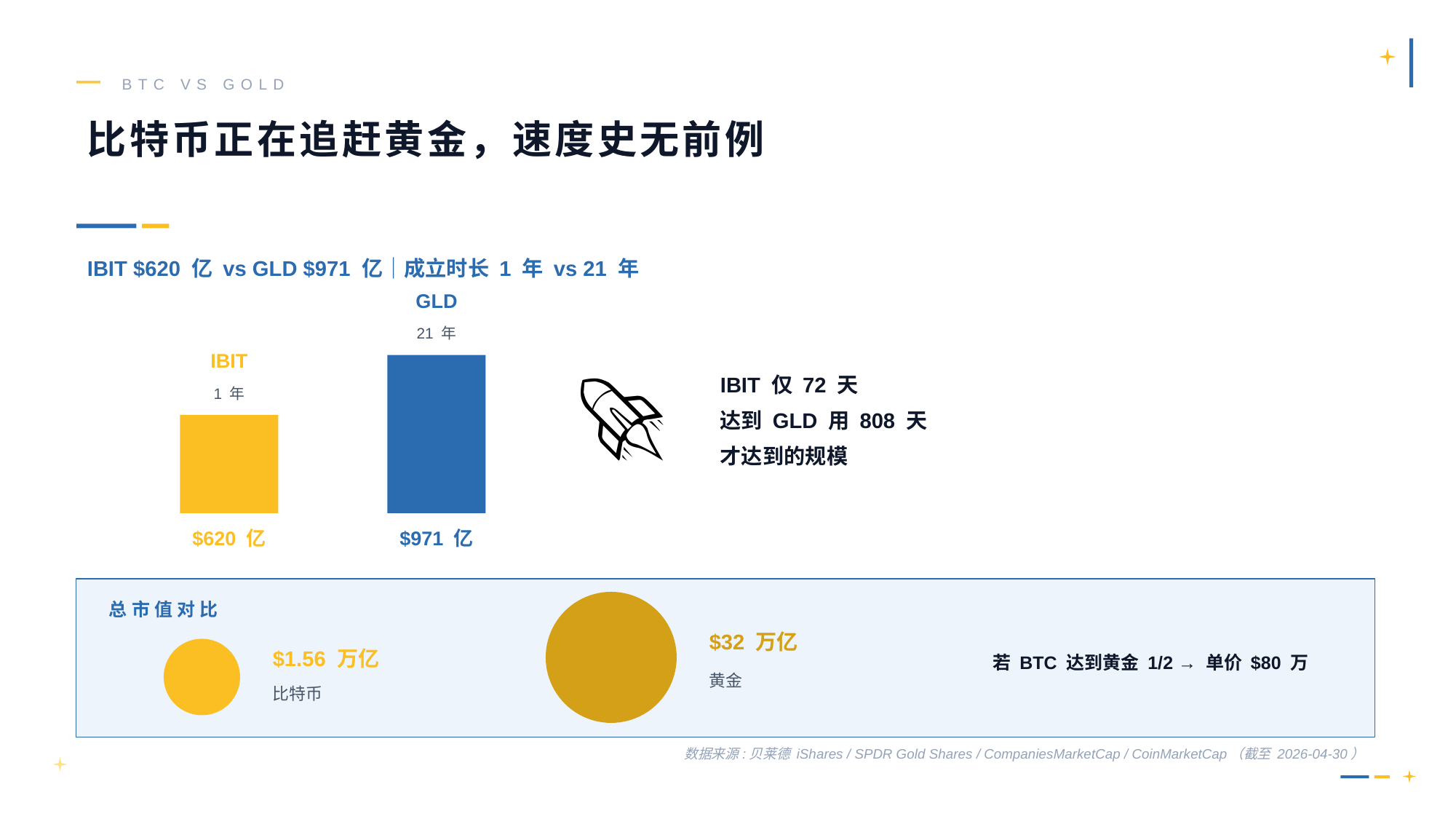

BTC VS GOLD

比特币正在追赶黄金，速度史无前例

IBIT $620 亿 vs GLD $971 亿｜成立时长 1 年 vs 21 年
GLD
21 年
IBIT 仅 72 天
达到 GLD 用 808 天
才达到的规模
IBIT
🚀

1 年

$620 亿
$971 亿

总市值对比

$32 万亿
若 BTC 达到黄金 1/2 → 单价 $80 万

$1.56 万亿
黄金
比特币
数据来源:贝莱德 iShares / SPDR Gold Shares / CompaniesMarketCap / CoinMarketCap（截至 2026-04-30）